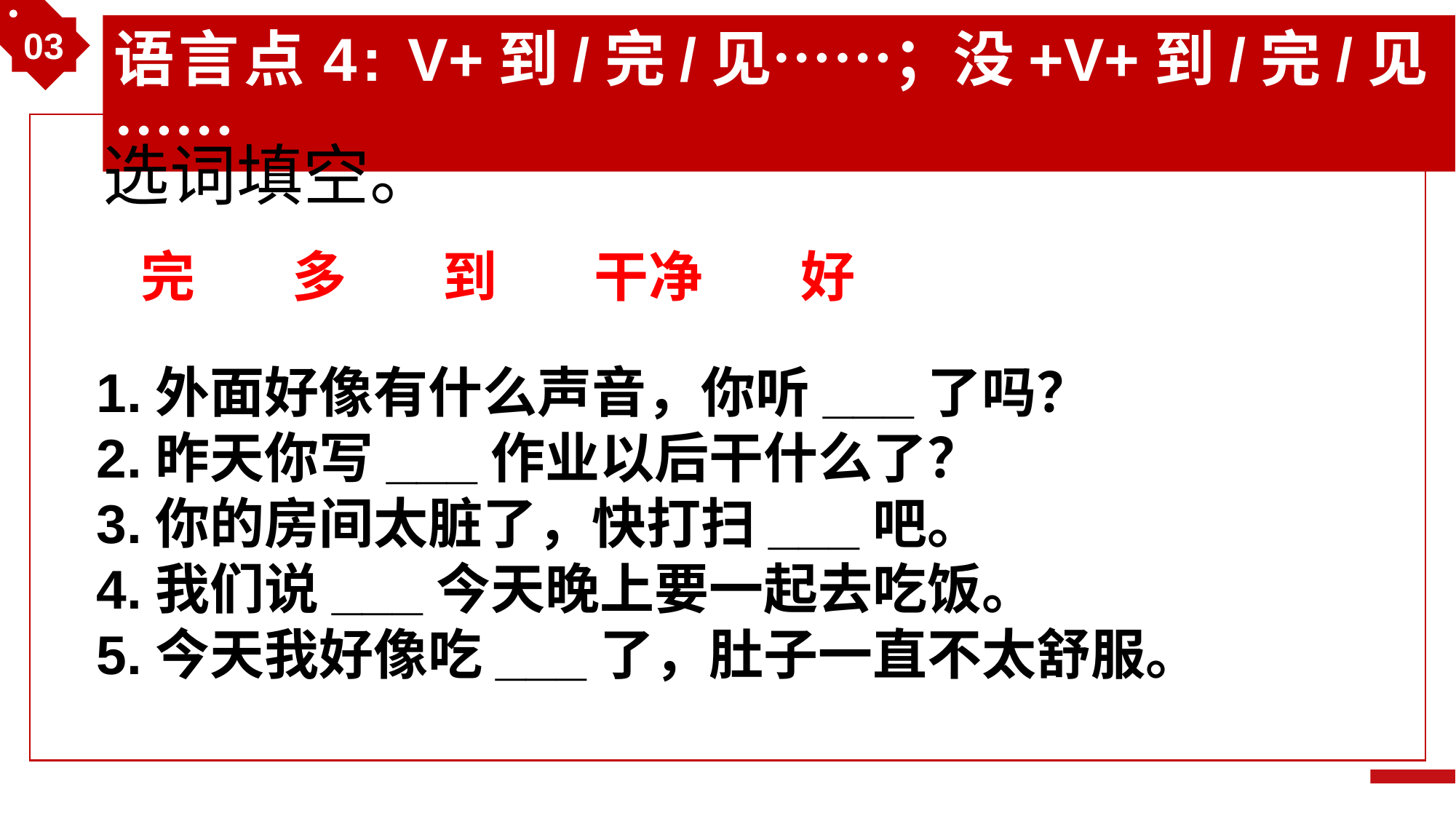

03
语言点4: V+到/完/见……；没+V+到/完/见……

选词填空。
完
多
到
干净
好
1.外面好像有什么声音，你听___了吗？
2.昨天你写___作业以后干什么了？
3.你的房间太脏了，快打扫___吧。
4.我们说___今天晚上要一起去吃饭。
5.今天我好像吃___了，肚子一直不太舒服。